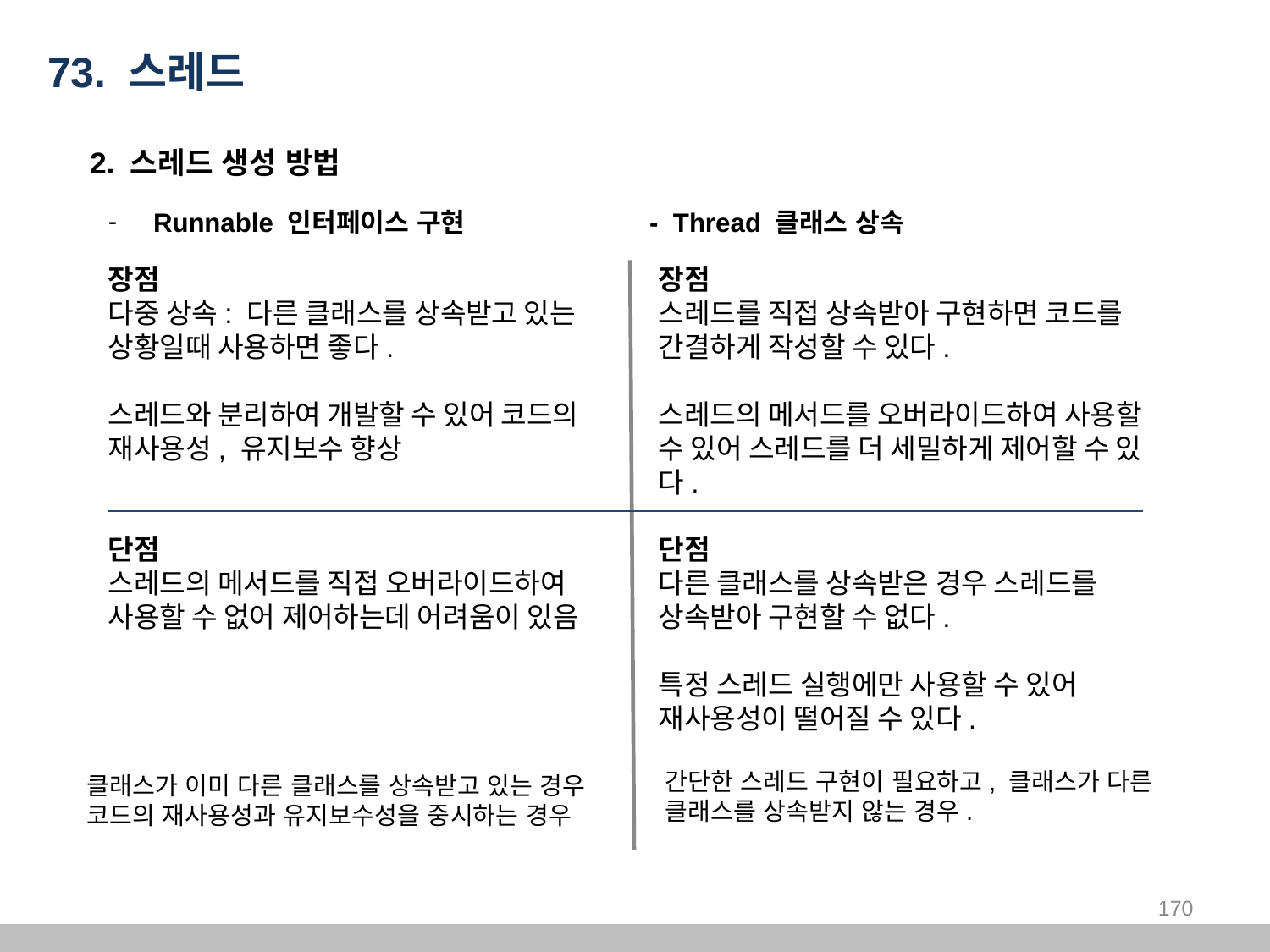

73. 스레드
2. 스레드 생성 방법
Runnable 인터페이스 구현                        -  Thread 클래스 상속
장점
다중 상속: 다른 클래스를 상속받고 있는 상황일때 사용하면 좋다.

스레드와 분리하여 개발할 수 있어 코드의 재사용성, 유지보수 향상

단점
스레드의 메서드를 직접 오버라이드하여 사용할 수 없어 제어하는데 어려움이 있음
장점
스레드를 직접 상속받아 구현하면 코드를 간결하게 작성할 수 있다.

스레드의 메서드를 오버라이드하여 사용할 수 있어 스레드를 더 세밀하게 제어할 수 있다.

단점
다른 클래스를 상속받은 경우 스레드를 상속받아 구현할 수 없다.

특정 스레드 실행에만 사용할 수 있어 재사용성이 떨어질 수 있다.
간단한 스레드 구현이 필요하고, 클래스가 다른 클래스를 상속받지 않는 경우.
클래스가 이미 다른 클래스를 상속받고 있는 경우
코드의 재사용성과 유지보수성을 중시하는 경우
170